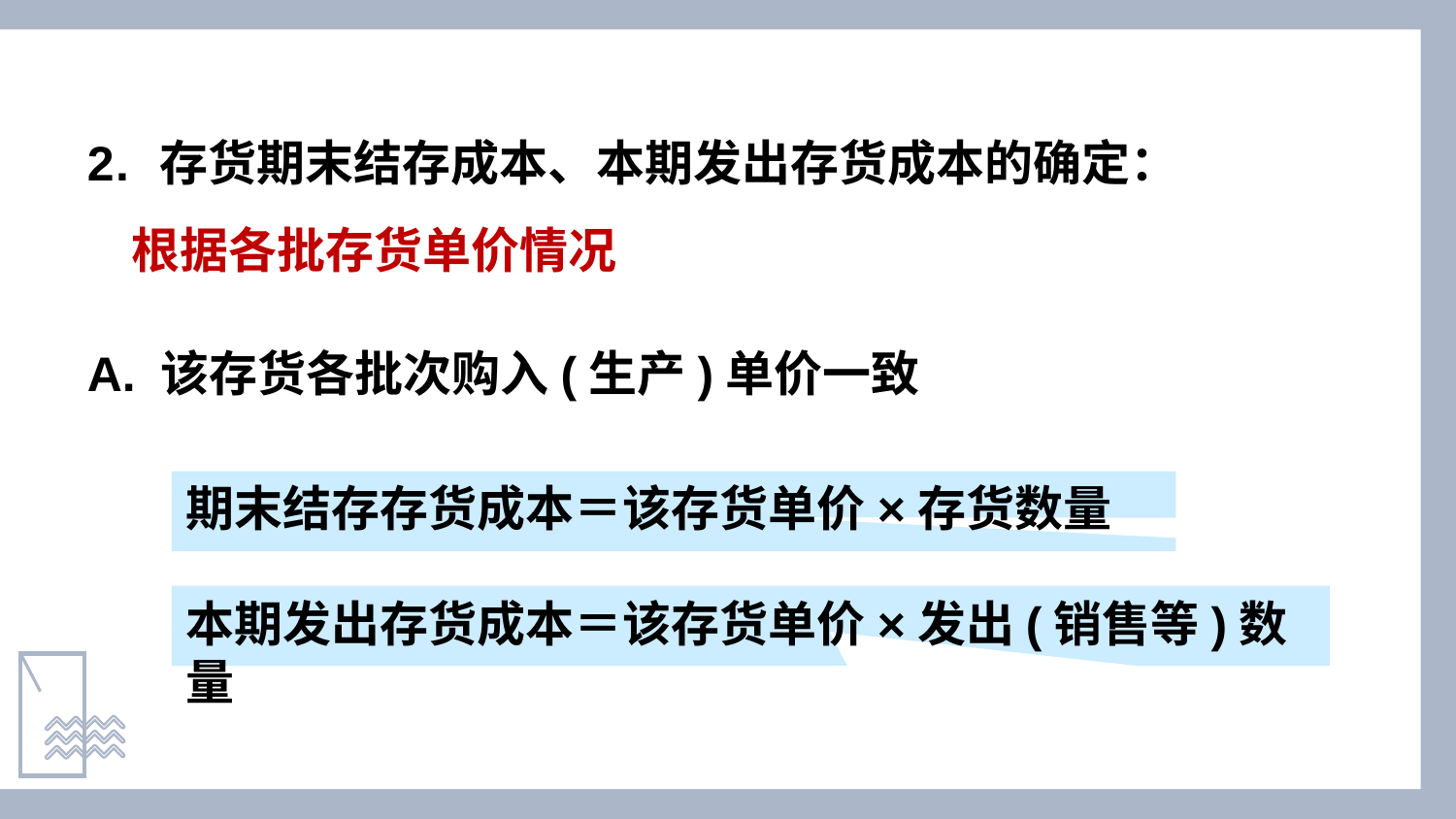

存货期末结存成本、本期发出存货成本的确定：
   根据各批存货单价情况
A. 该存货各批次购入(生产)单价一致
期末结存存货成本＝该存货单价×存货数量
本期发出存货成本＝该存货单价×发出(销售等)数量